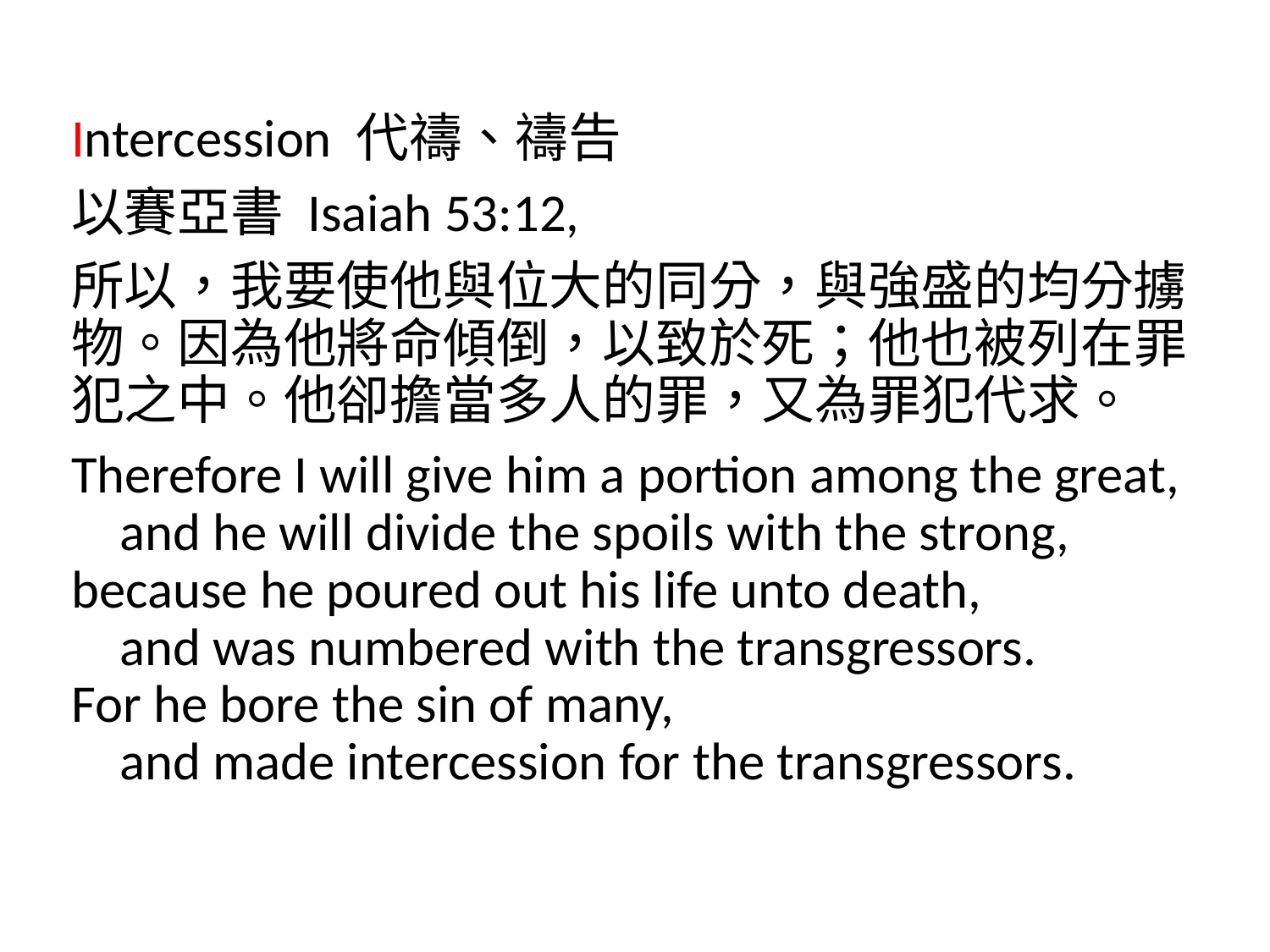

Intercession 代禱、禱告
以賽亞書 Isaiah 53:12,
所以，我要使他與位大的同分，與強盛的均分擄物。因為他將命傾倒，以致於死；他也被列在罪犯之中。他卻擔當多人的罪，又為罪犯代求。
Therefore I will give him a portion among the great,
    and he will divide the spoils with the strong,
because he poured out his life unto death,
    and was numbered with the transgressors.
For he bore the sin of many,
    and made intercession for the transgressors.